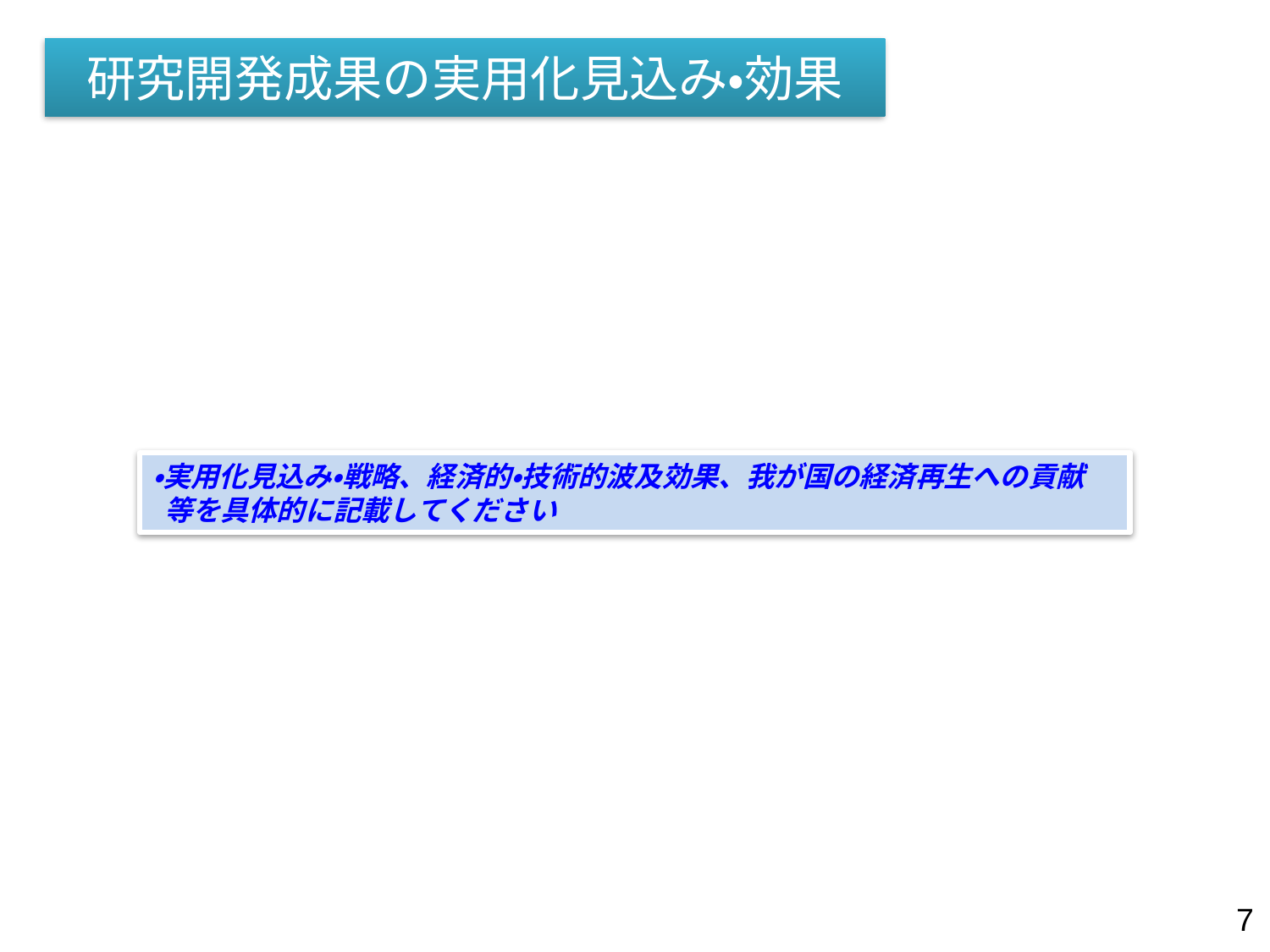

# 研究開発成果の実用化見込み・効果
・実用化見込み・戦略、経済的・技術的波及効果、我が国の経済再生への貢献　等を具体的に記載してください
7